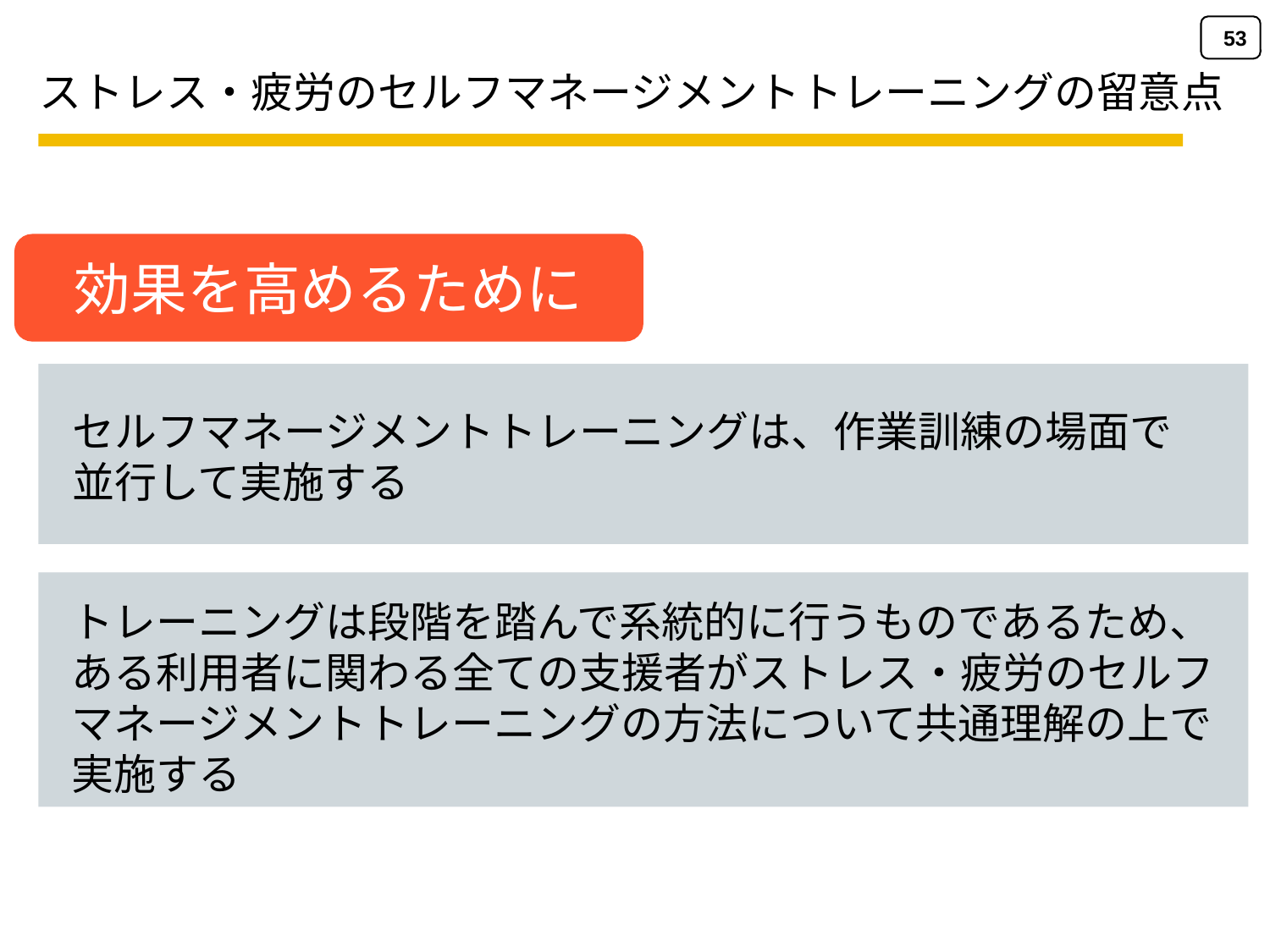

53

ストレス・疲労のセルフマネージメントトレーニングの留意点

効果を高めるために

セルフマネージメントトレーニングは、作業訓練の場面で　並行して実施する

トレーニングは段階を踏んで系統的に行うものであるため、ある利用者に関わる全ての支援者がストレス・疲労のセルフマネージメントトレーニングの方法について共通理解の上で実施する